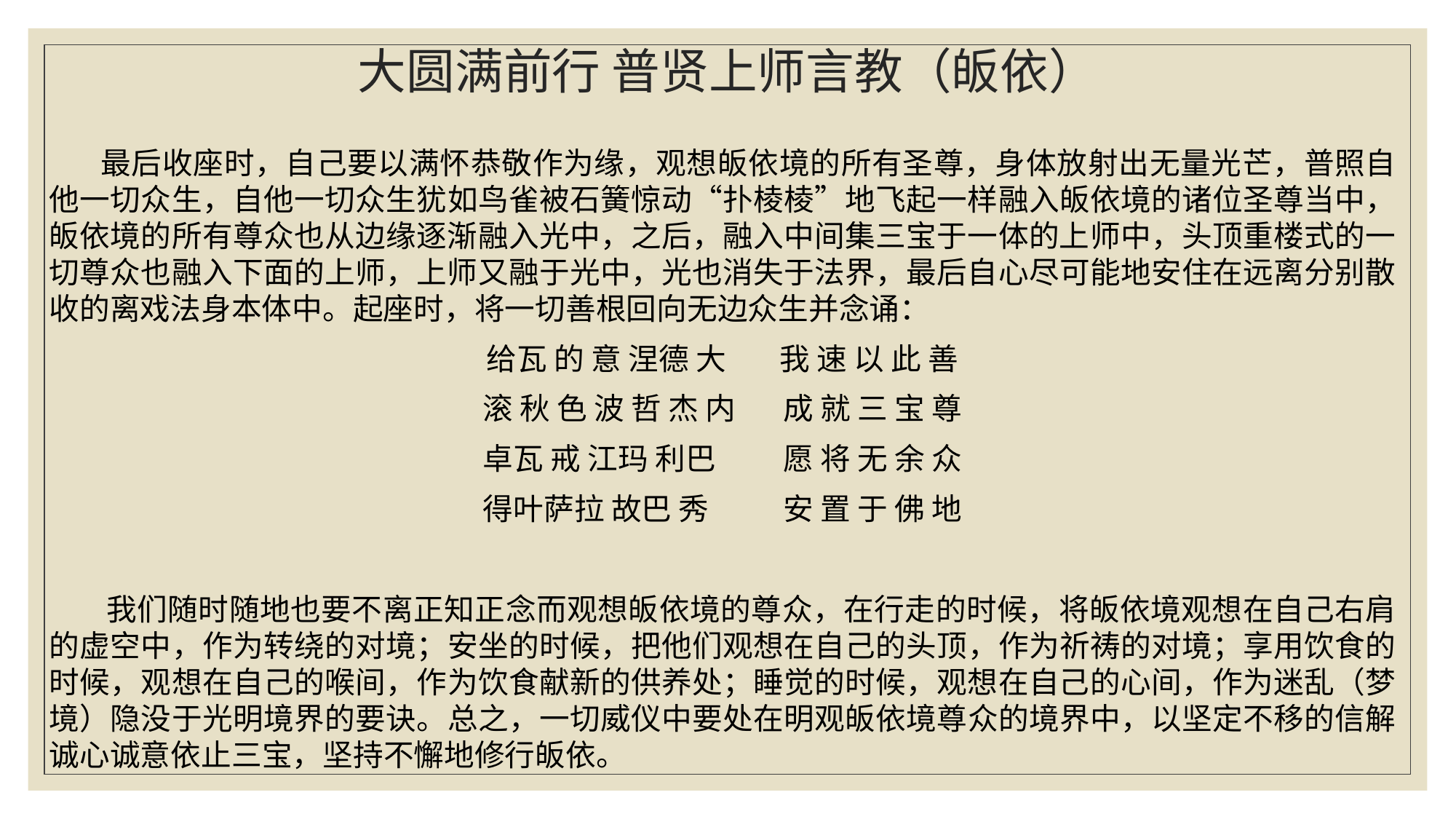

# 大圆满前行 普贤上师言教（皈依）
      最后收座时，自己要以满怀恭敬作为缘，观想皈依境的所有圣尊，身体放射出无量光芒，普照自他一切众生，自他一切众生犹如鸟雀被石簧惊动“扑棱棱”地飞起一样融入皈依境的诸位圣尊当中，皈依境的所有尊众也从边缘逐渐融入光中，之后，融入中间集三宝于一体的上师中，头顶重楼式的一切尊众也融入下面的上师，上师又融于光中，光也消失于法界，最后自心尽可能地安住在远离分别散收的离戏法身本体中。起座时，将一切善根回向无边众生并念诵：
给瓦 的 意 涅德 大        我 速 以 此 善
滚 秋 色 波 哲 杰 内       成 就 三 宝 尊
卓瓦 戒 江玛 利巴          愿 将 无 余 众
得叶萨拉 故巴 秀           安 置 于 佛 地

       我们随时随地也要不离正知正念而观想皈依境的尊众，在行走的时候，将皈依境观想在自己右肩的虚空中，作为转绕的对境；安坐的时候，把他们观想在自己的头顶，作为祈祷的对境；享用饮食的时候，观想在自己的喉间，作为饮食献新的供养处；睡觉的时候，观想在自己的心间，作为迷乱（梦境）隐没于光明境界的要诀。总之，一切威仪中要处在明观皈依境尊众的境界中，以坚定不移的信解诚心诚意依止三宝，坚持不懈地修行皈依。